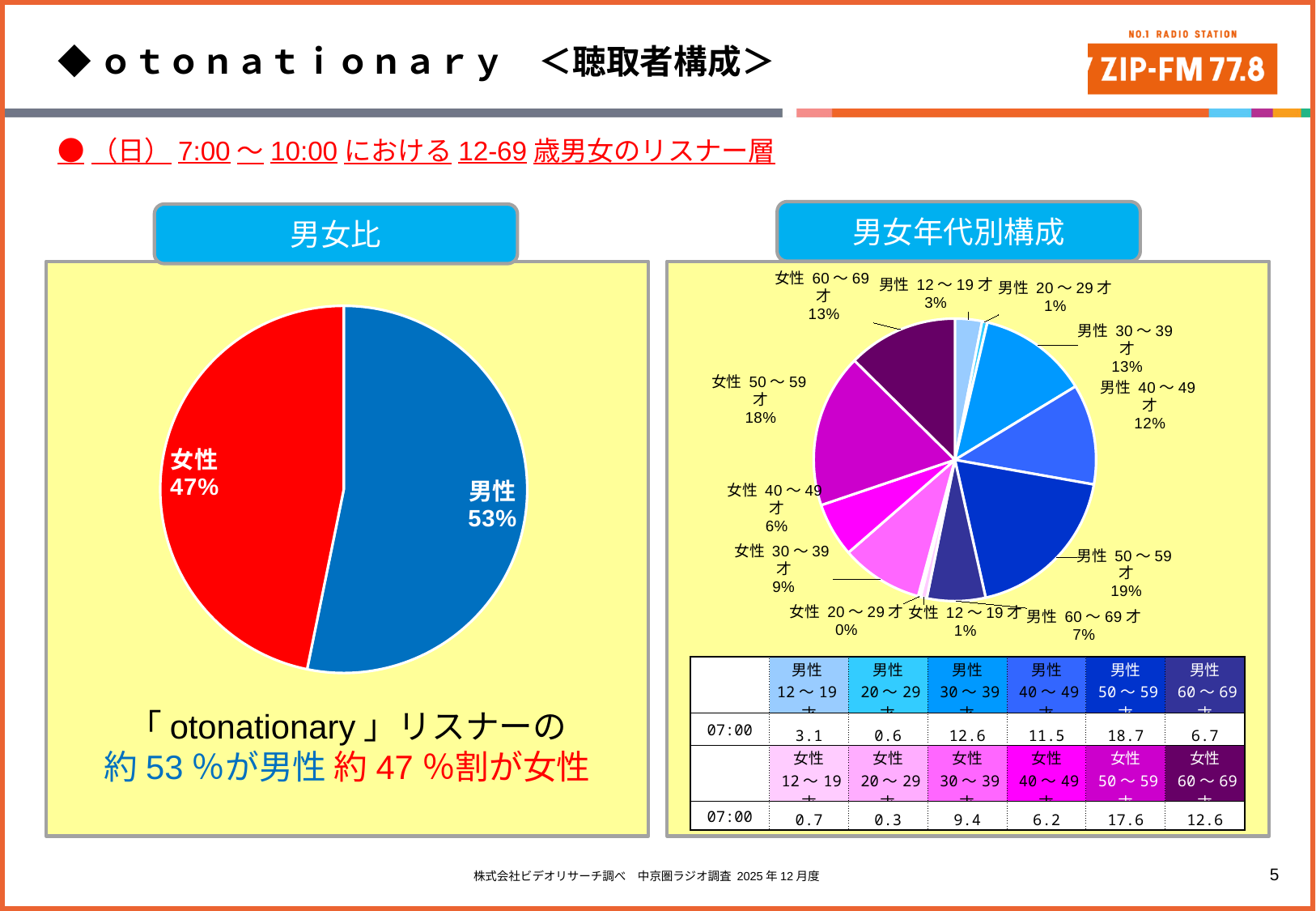

◆ｏｔｏｎａｔｉｏｎａｒｙ　＜聴取者構成＞
●（日）7:00～10:00における12-69歳男女のリスナー層
男女年代別構成
男女比

### Chart

| Category |  |
|---|---|
| 男性 12～19才 | 3.1 |
| 男性 20～29才 | 0.6 |
| 男性 30～39才 | 12.6 |
| 男性 40～49才 | 11.5 |
| 男性 50～59才 | 18.7 |
| 男性 60～69才 | 6.7 |
| 女性 12～19才 | 0.7 |
| 女性 20～29才 | 0.3 |
| 女性 30～39才 | 9.4 |
| 女性 40～49才 | 6.2 |
| 女性 50～59才 | 17.6 |
| 女性 60～69才 | 12.6 |

### Chart

| Category |
|---|

### Chart

| Category |
|---|

### Chart

| Category |  |
|---|---|
| 男性 | 53.2 |
| 女性 | 46.8 |
|  | 男性 12～19才 | 男性 20～29才 | 男性 30～39才 | 男性 40～49才 | 男性 50～59才 | 男性 60～69才 |
| --- | --- | --- | --- | --- | --- | --- |
| 07:00 | 3.1 | 0.6 | 12.6 | 11.5 | 18.7 | 6.7 |
|  | 女性 12～19才 | 女性 20～29才 | 女性 30～39才 | 女性 40～49才 | 女性 50～59才 | 女性 60～69才 |
| 07:00 | 0.7 | 0.3 | 9.4 | 6.2 | 17.6 | 12.6 |
「otonationary」リスナーの
約53％が男性 約47％割が女性
株式会社ビデオリサーチ調べ　中京圏ラジオ調査 2025年12月度